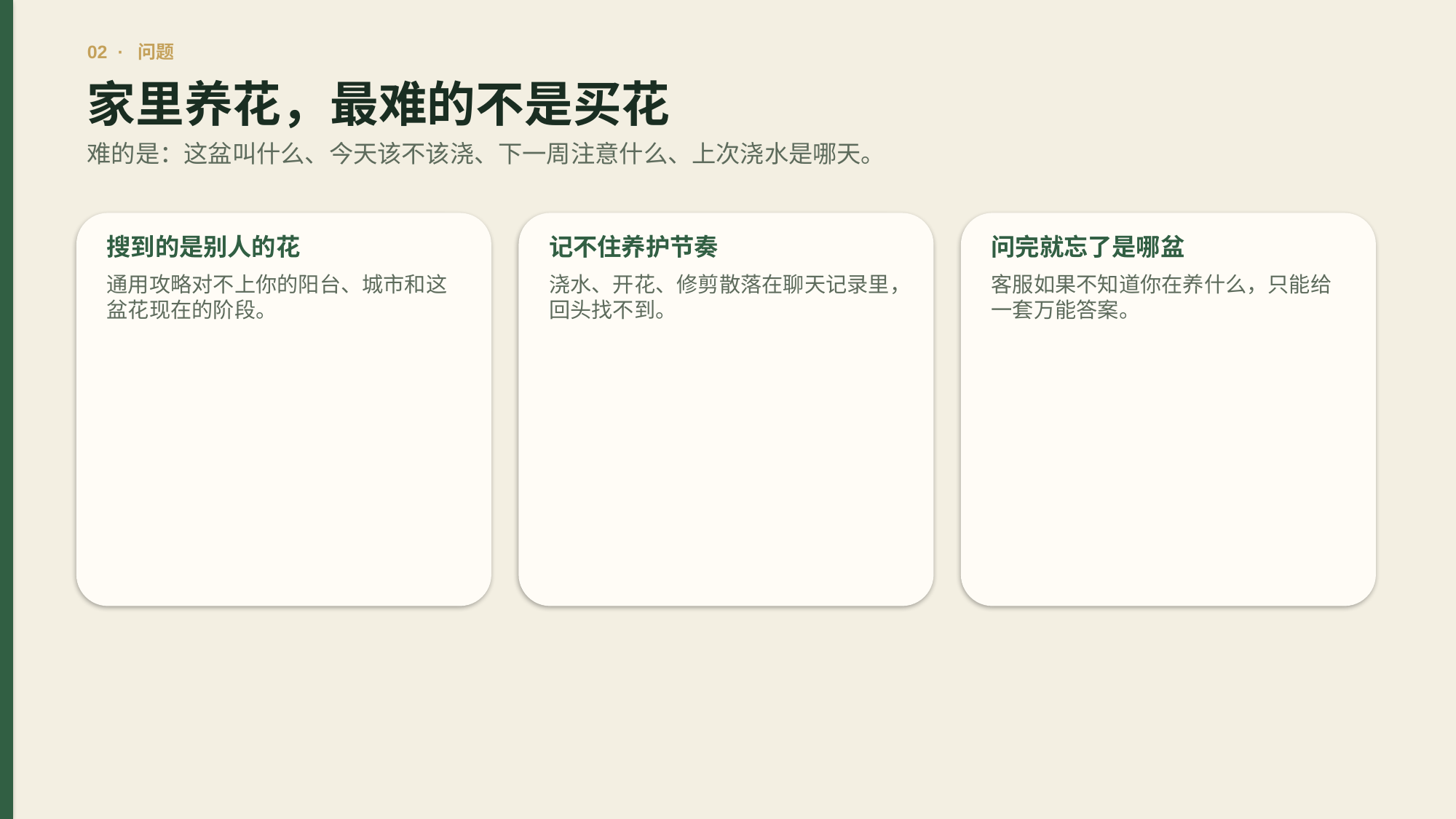

02  ·  问题
家里养花，最难的不是买花
难的是：这盆叫什么、今天该不该浇、下一周注意什么、上次浇水是哪天。

搜到的是别人的花
记不住养护节奏
问完就忘了是哪盆
通用攻略对不上你的阳台、城市和这盆花现在的阶段。
浇水、开花、修剪散落在聊天记录里，回头找不到。
客服如果不知道你在养什么，只能给一套万能答案。